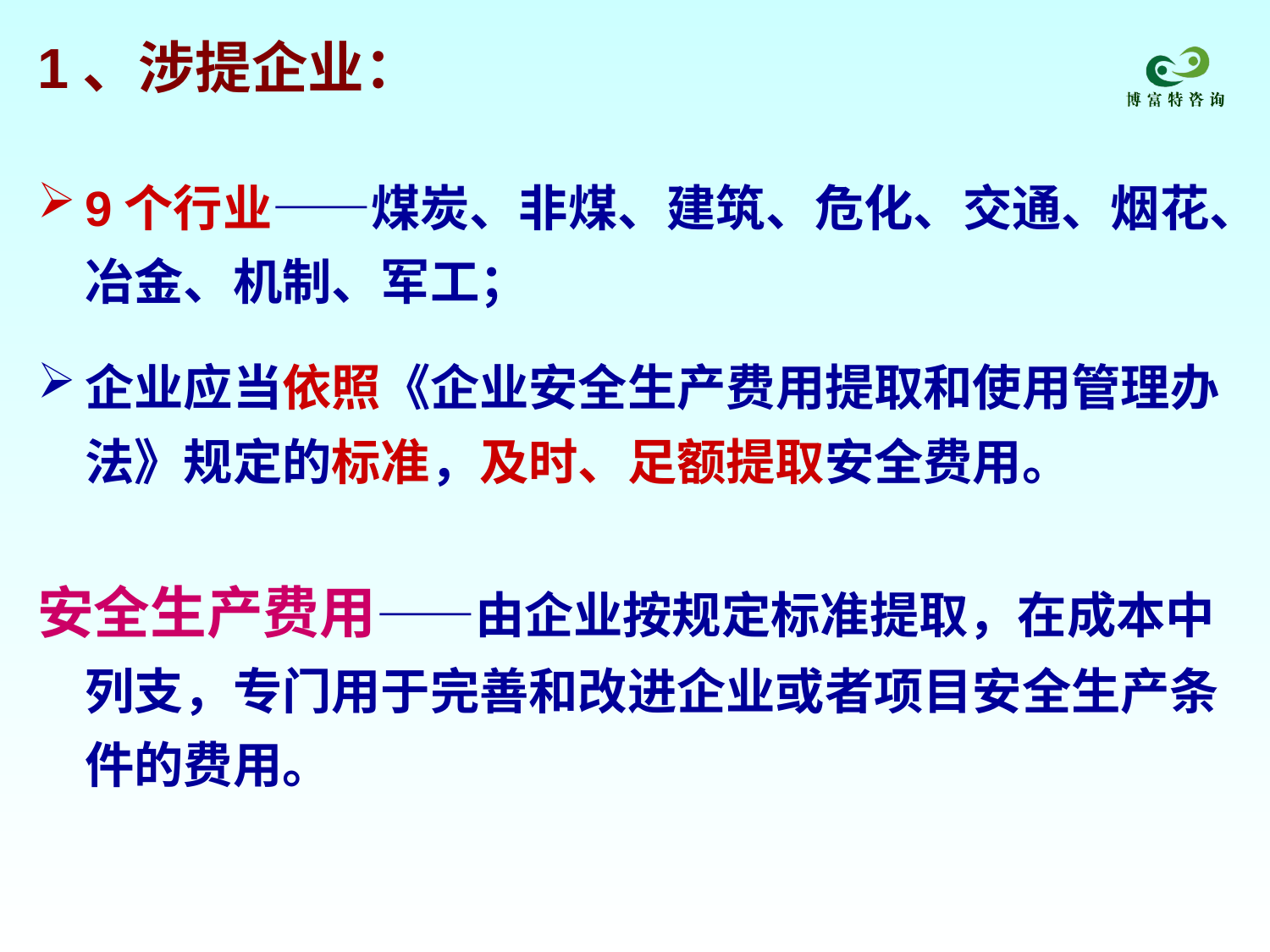

1、涉提企业：

9个行业——煤炭、非煤、建筑、危化、交通、烟花、冶金、机制、军工；
企业应当依照《企业安全生产费用提取和使用管理办法》规定的标准，及时、足额提取安全费用。
安全生产费用——由企业按规定标准提取，在成本中列支，专门用于完善和改进企业或者项目安全生产条件的费用。